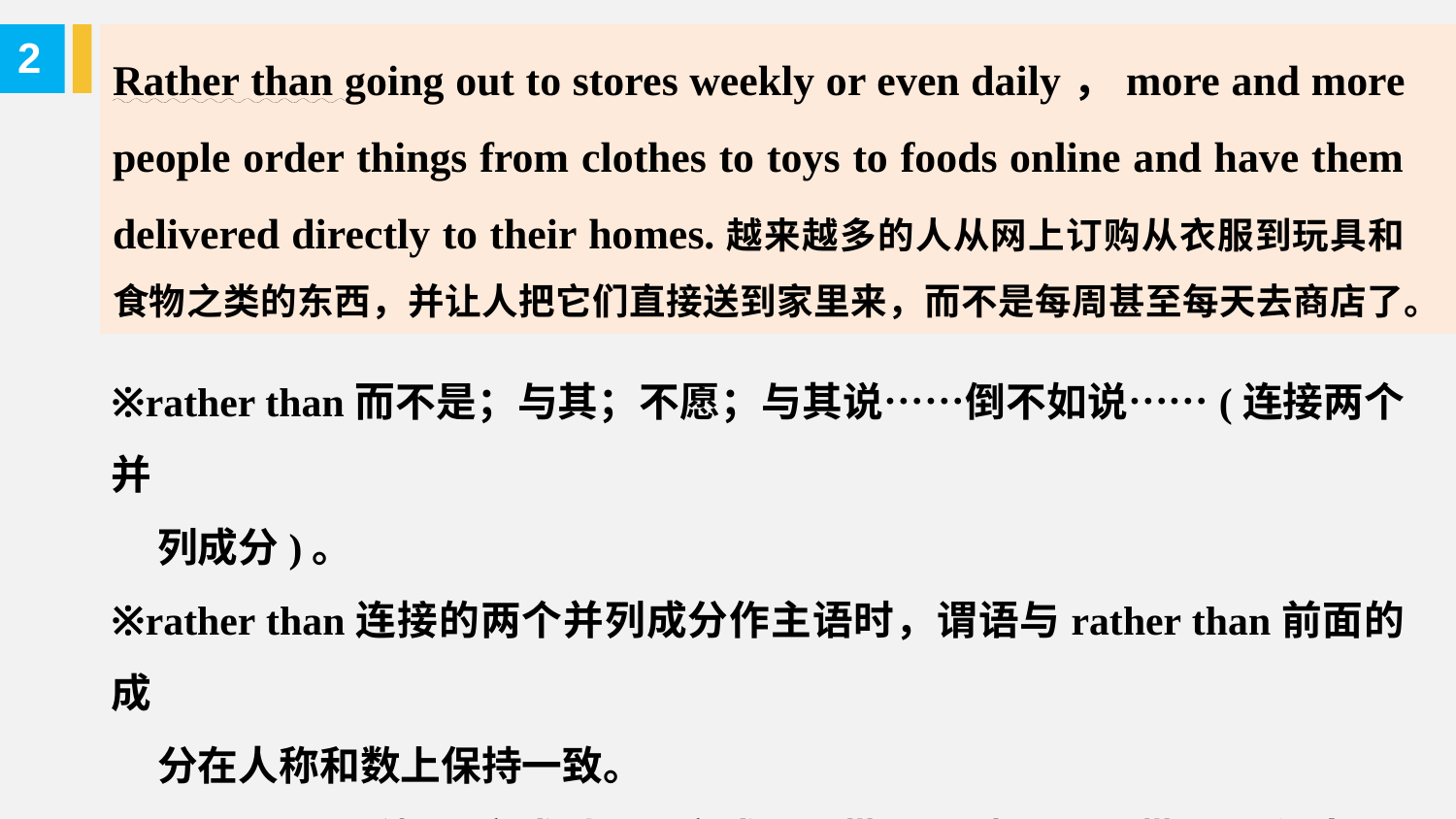

Rather than going out to stores weekly or even daily，more and more people order things from clothes to toys to foods online and have them delivered directly to their homes.越来越多的人从网上订购从衣服到玩具和食物之类的东西，并让人把它们直接送到家里来，而不是每周甚至每天去商店了。

2
※rather than而不是；与其；不愿；与其说……倒不如说……(连接两个并
    列成分)。
※rather than连接的两个并列成分作主语时，谓语与rather than前面的成
    分在人称和数上保持一致。
※rather than后接不定式时，不定式可以带to，也可以不带to，但当rather
    than位于句首时，只能接不带to的不定式。